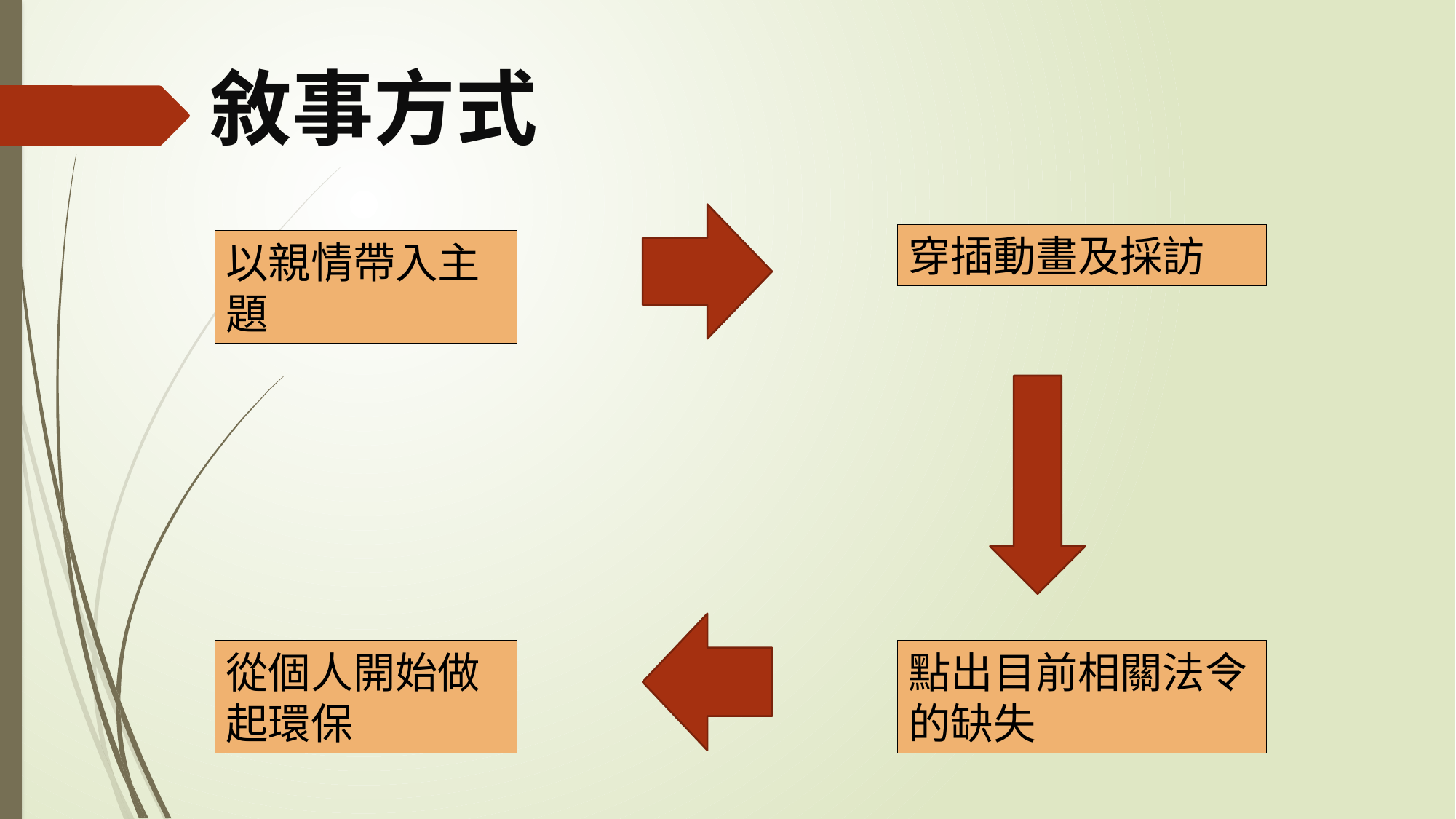

# 敘事方式

穿插動畫及採訪
以親情帶入主題

從個人開始做起環保
點出目前相關法令的缺失